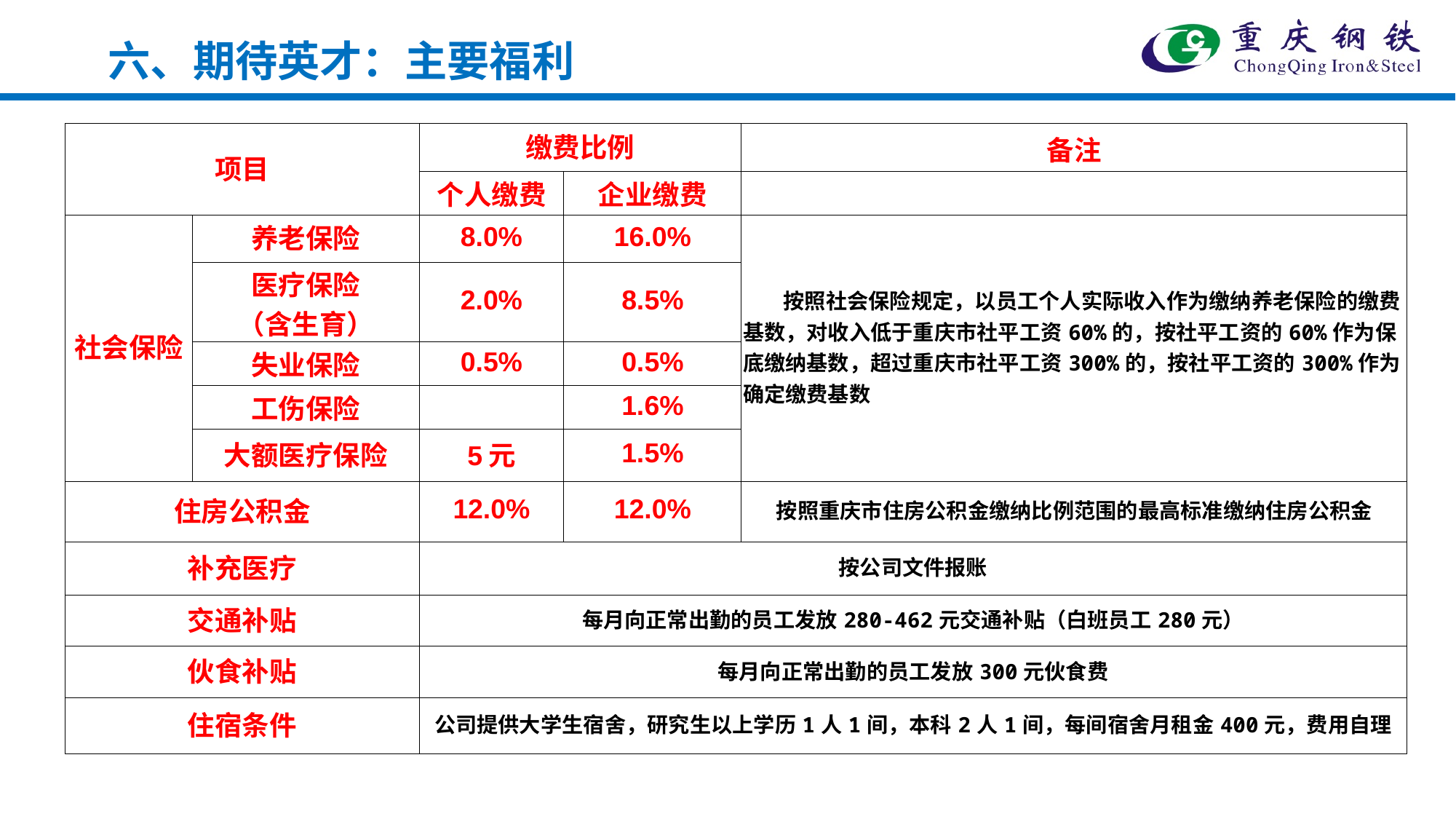

六、期待英才：主要福利
| 项目 |  | 缴费比例 |  | 备注 |
| --- | --- | --- | --- | --- |
|  |  | 个人缴费 | 企业缴费 |  |
| 社会保险 | 养老保险 | 8.0% | 16.0% | 按照社会保险规定，以员工个人实际收入作为缴纳养老保险的缴费基数，对收入低于重庆市社平工资60%的，按社平工资的60%作为保底缴纳基数，超过重庆市社平工资300%的，按社平工资的300%作为确定缴费基数 |
|  | 医疗保险 （含生育） | 2.0% | 8.5% |  |
|  | 失业保险 | 0.5% | 0.5% |  |
|  | 工伤保险 |  | 1.6% |  |
|  | 大额医疗保险 | 5元 | 1.5% |  |
| 住房公积金 |  | 12.0% | 12.0% | 按照重庆市住房公积金缴纳比例范围的最高标准缴纳住房公积金 |
| 补充医疗 |  | 按公司文件报账 |  |  |
| 交通补贴 |  | 每月向正常出勤的员工发放280-462元交通补贴（白班员工280元） |  |  |
| 伙食补贴 |  | 每月向正常出勤的员工发放300元伙食费 |  |  |
| 住宿条件 |  | 公司提供大学生宿舍，研究生以上学历1人1间，本科2人1间，每间宿舍月租金400元，费用自理 |  |  |